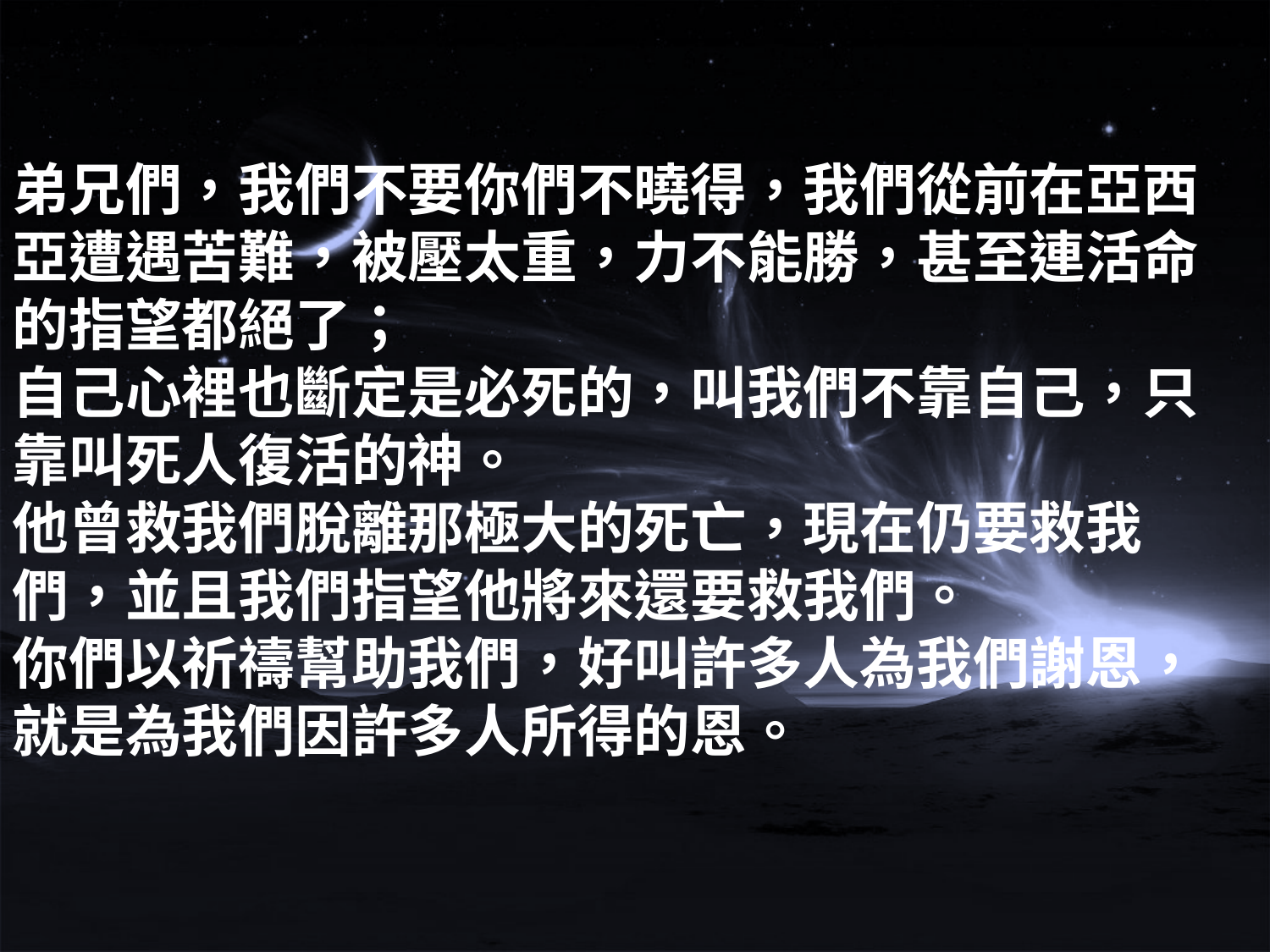

弟兄們，我們不要你們不曉得，我們從前在亞西亞遭遇苦難，被壓太重，力不能勝，甚至連活命的指望都絕了；
自己心裡也斷定是必死的，叫我們不靠自己，只靠叫死人復活的神。
他曾救我們脫離那極大的死亡，現在仍要救我們，並且我們指望他將來還要救我們。
你們以祈禱幫助我們，好叫許多人為我們謝恩，就是為我們因許多人所得的恩。